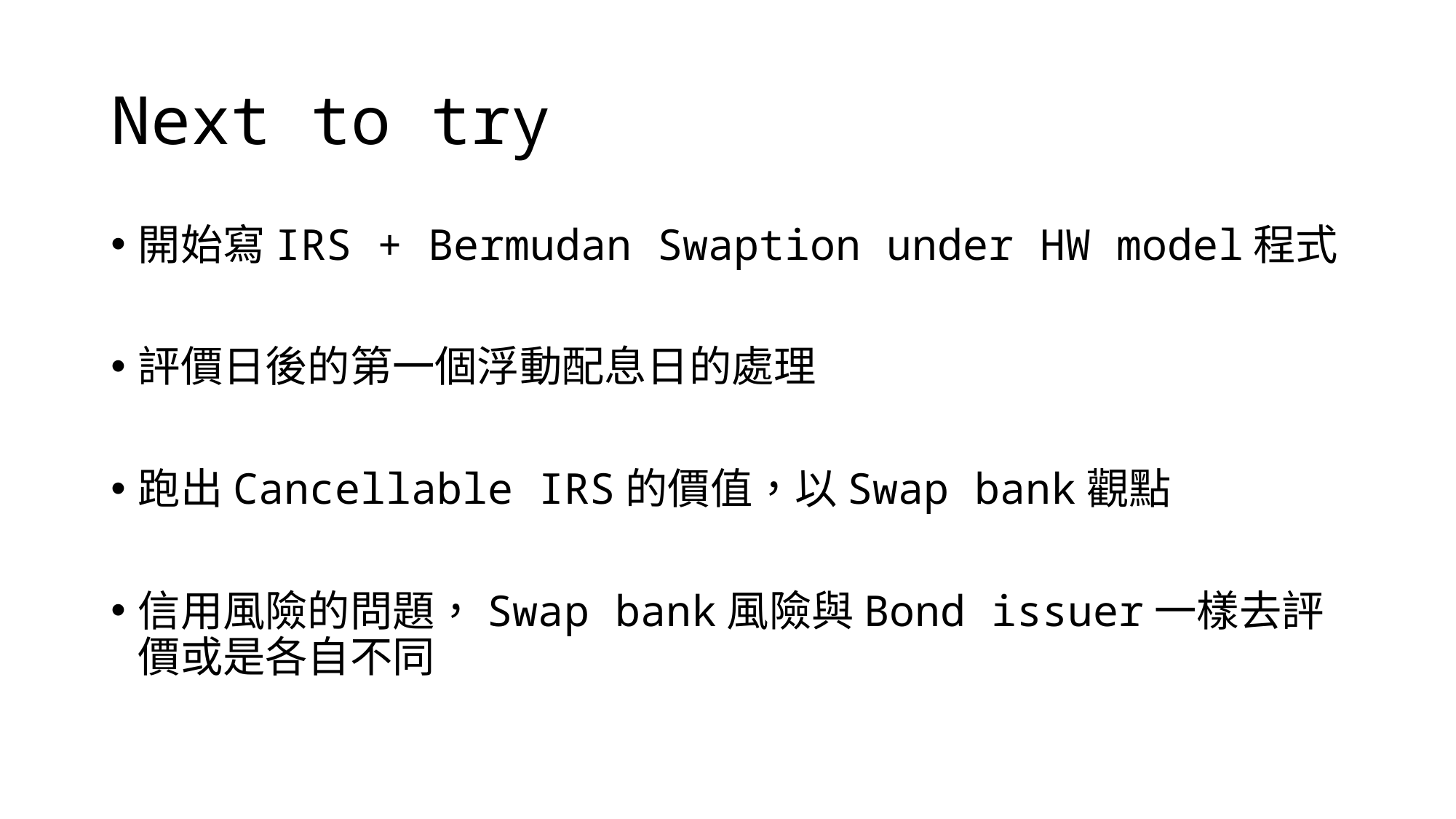

# Next to try
開始寫IRS + Bermudan Swaption under HW model程式

評價日後的第一個浮動配息日的處理

跑出Cancellable IRS的價值，以Swap bank觀點

信用風險的問題，Swap bank風險與Bond issuer一樣去評價或是各自不同